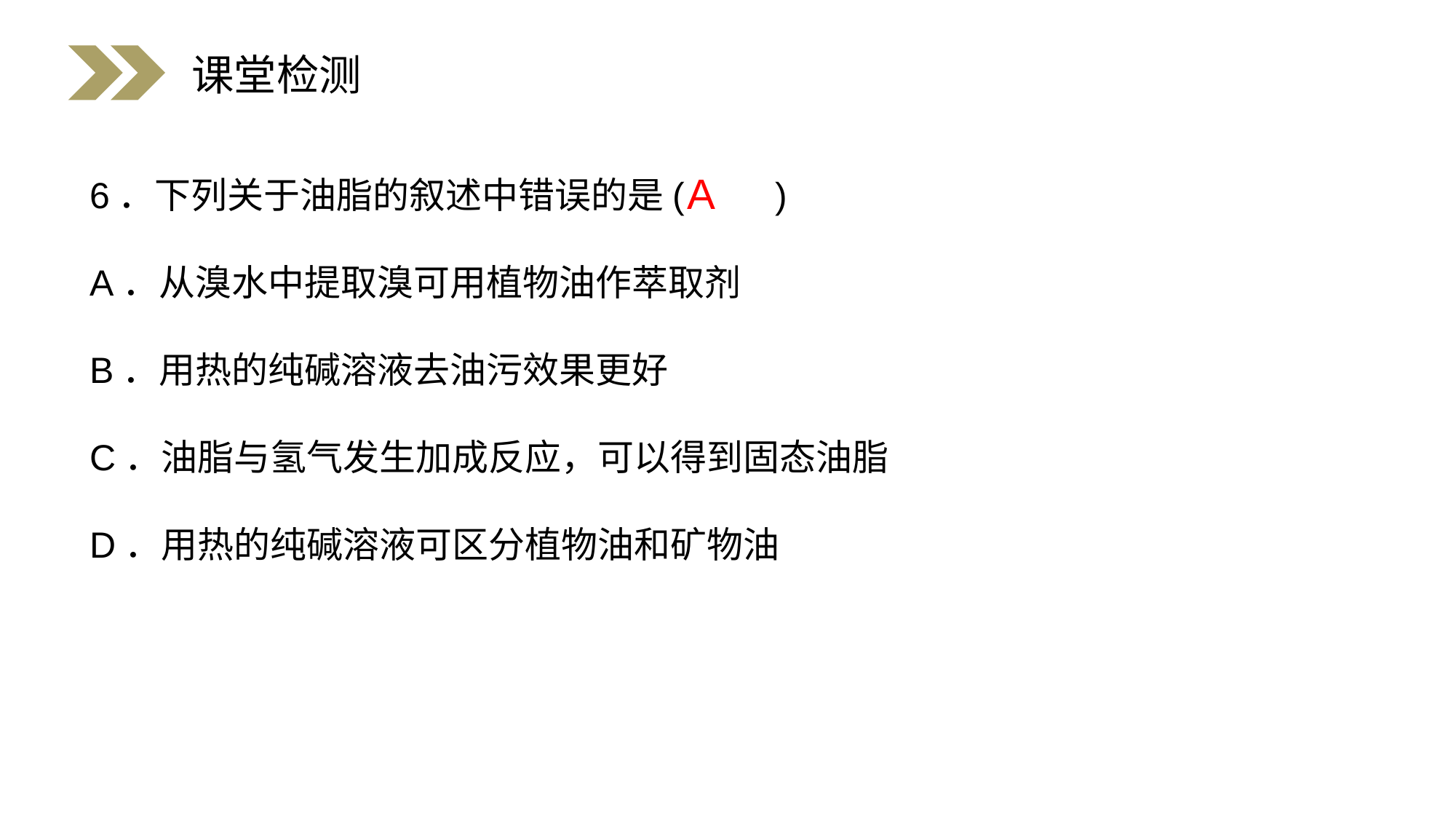

课堂检测
6．下列关于油脂的叙述中错误的是(　　)
A．从溴水中提取溴可用植物油作萃取剂
B．用热的纯碱溶液去油污效果更好
C．油脂与氢气发生加成反应，可以得到固态油脂
D．用热的纯碱溶液可区分植物油和矿物油
A